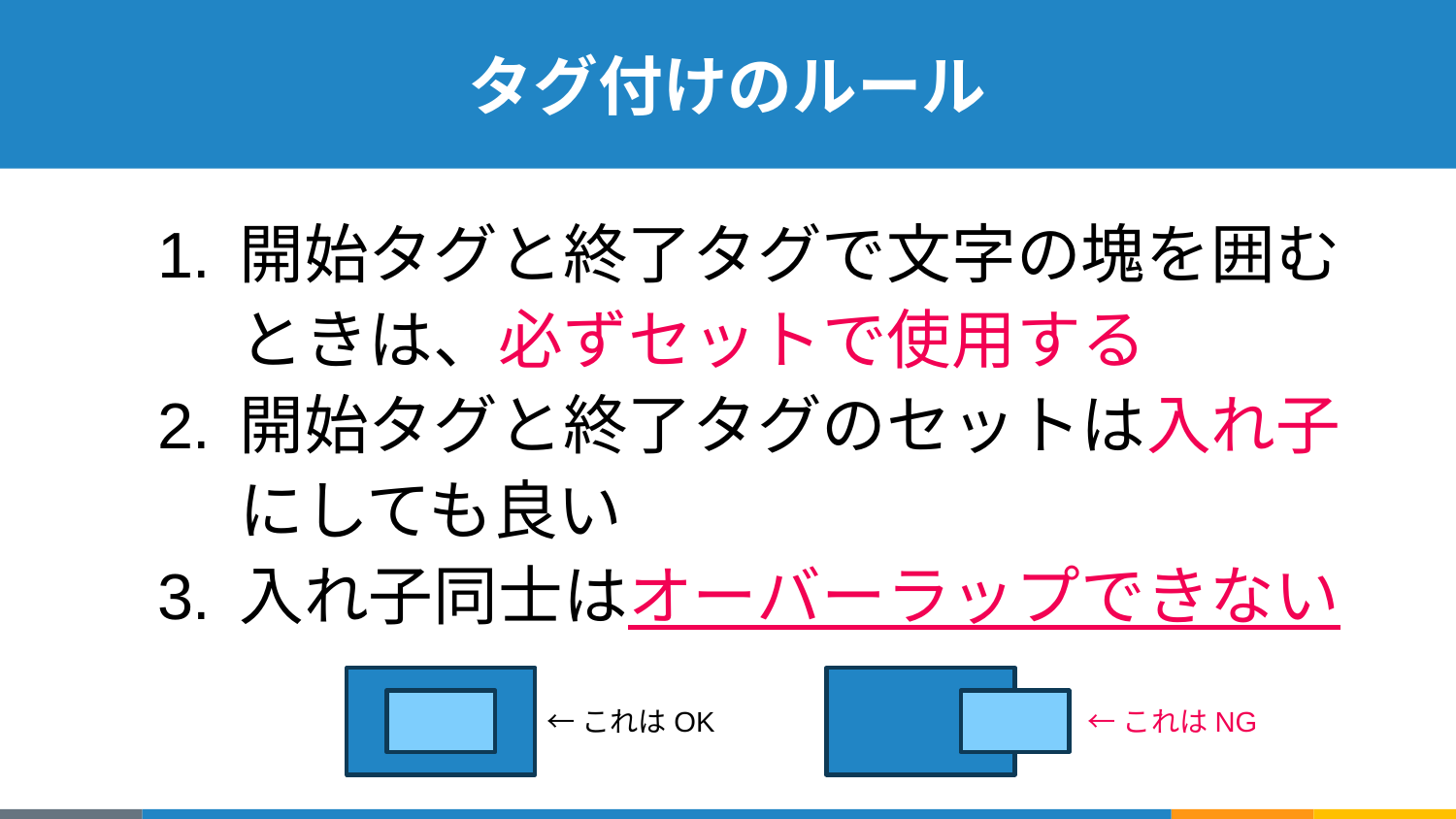

# タグ付けのルール
開始タグと終了タグで文字の塊を囲むときは、必ずセットで使用する
開始タグと終了タグのセットは入れ子にしても良い
入れ子同士はオーバーラップできない

←これはNG
←これはOK